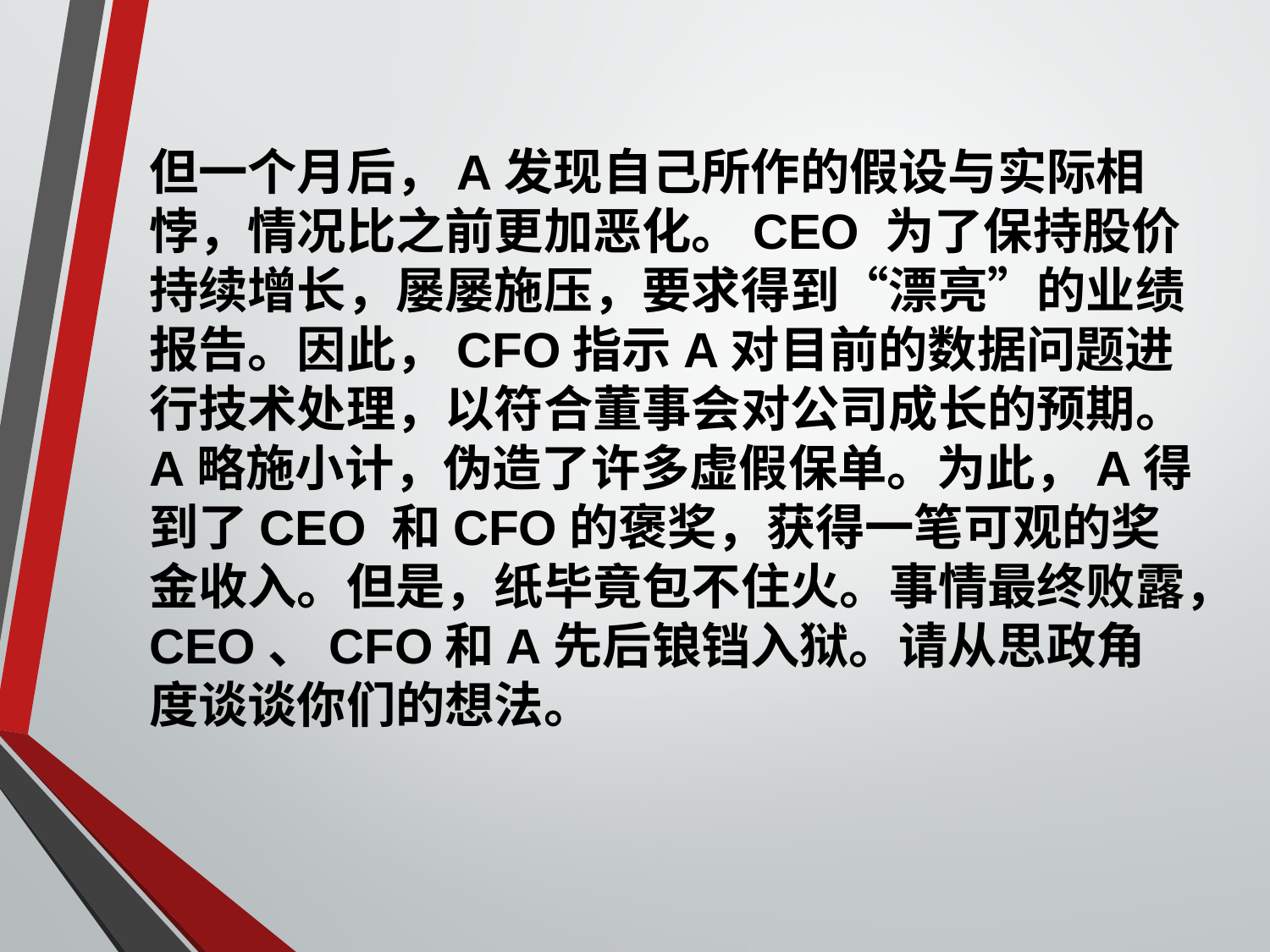

但一个月后，A发现自己所作的假设与实际相悖，情况比之前更加恶化。CEO 为了保持股价持续增长，屡屡施压，要求得到“漂亮”的业绩报告。因此，CFO指示A对目前的数据问题进行技术处理，以符合董事会对公司成长的预期。A略施小计，伪造了许多虚假保单。为此，A得到了CEO 和CFO的褒奖，获得一笔可观的奖金收入。但是，纸毕竟包不住火。事情最终败露，CEO、CFO和A先后锒铛入狱。请从思政角度谈谈你们的想法。